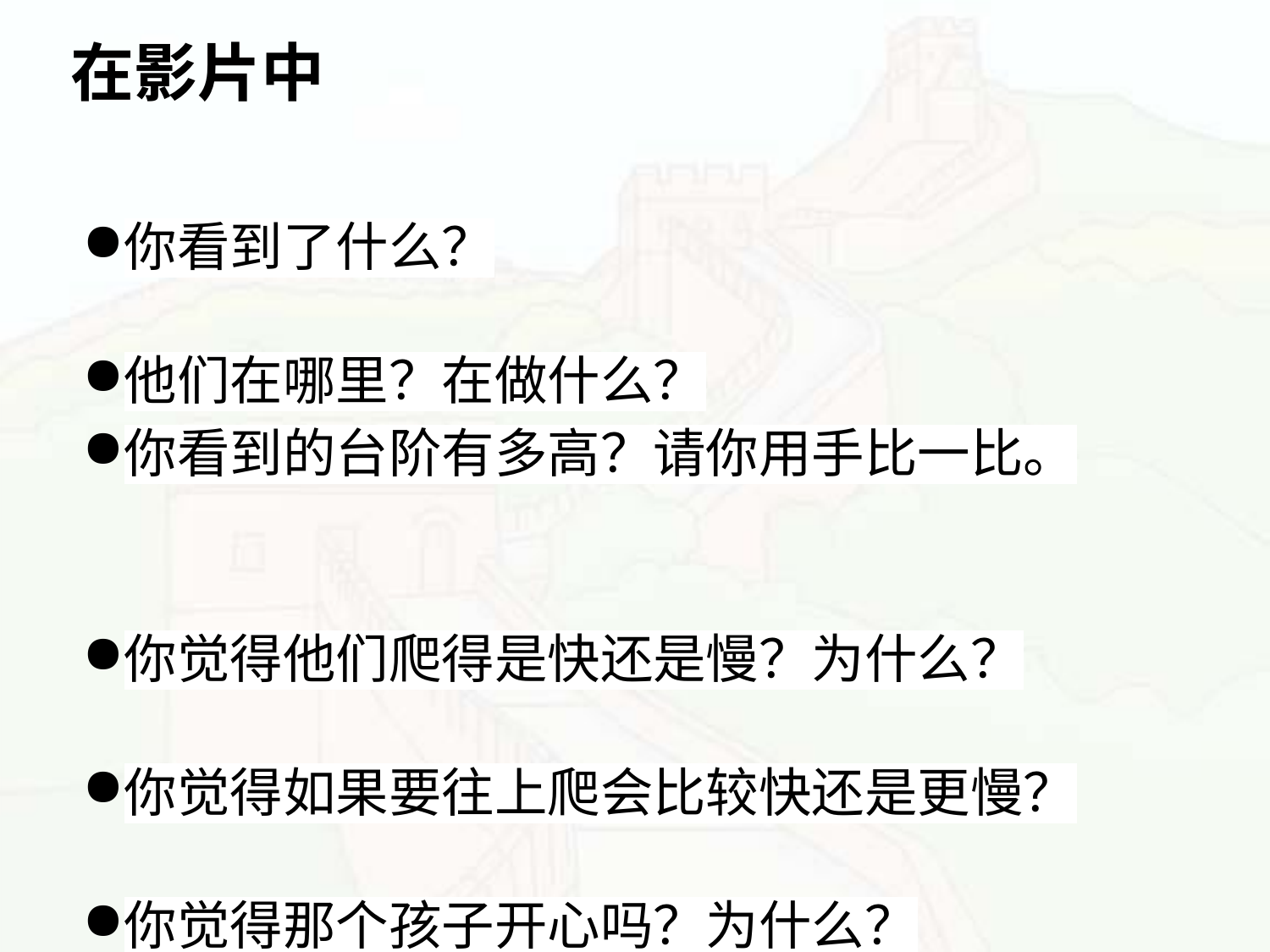

# 在影片中

你看到了什么？
他们在哪里？在做什么？
你看到的台阶有多高？请你用手比一比。

你觉得他们爬得是快还是慢？为什么？
你觉得如果要往上爬会比较快还是更慢？
你觉得那个孩子开心吗？为什么？